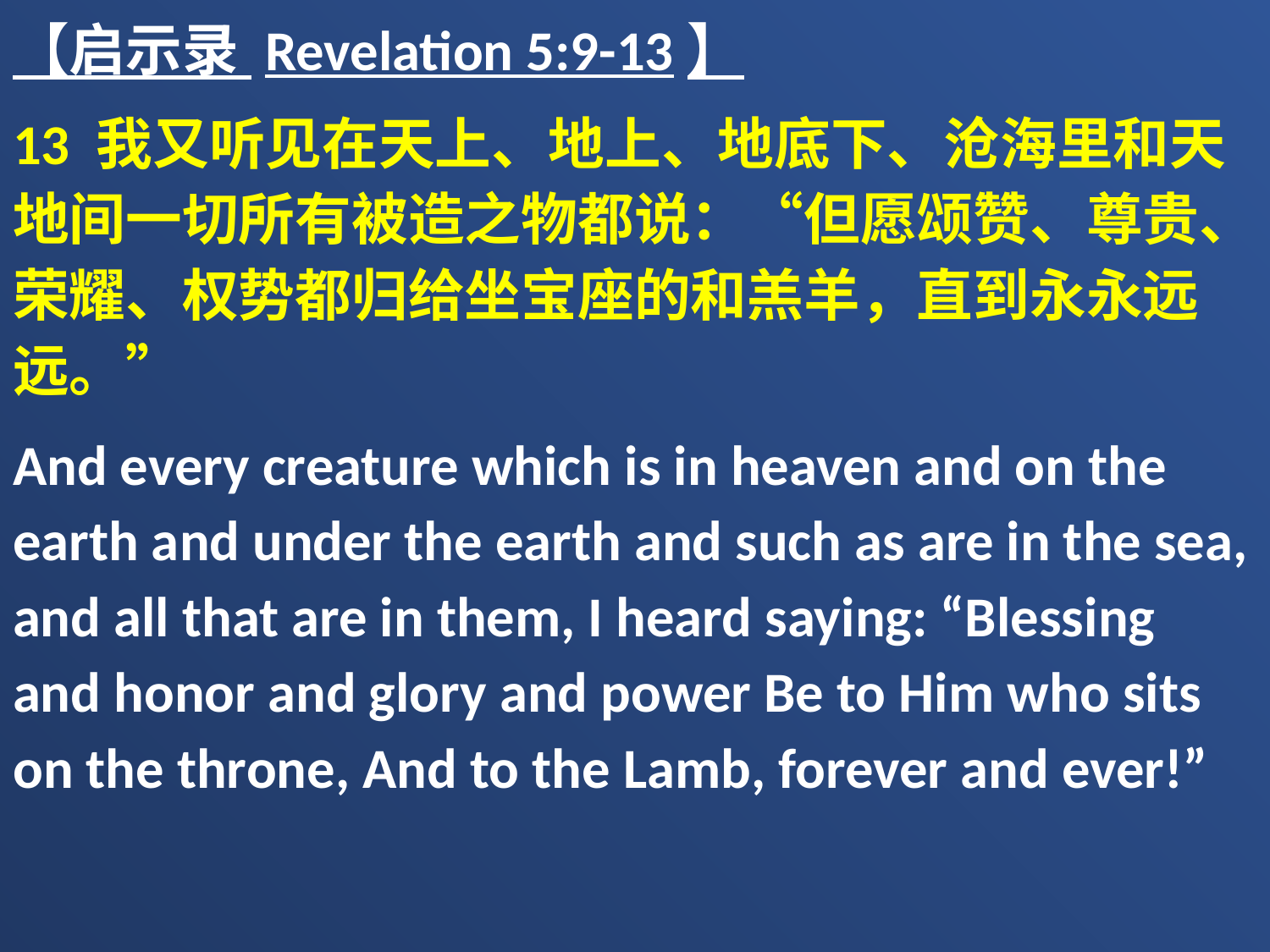

【启示录 Revelation 5:9-13】
13 我又听见在天上、地上、地底下、沧海里和天地间一切所有被造之物都说：“但愿颂赞、尊贵、荣耀、权势都归给坐宝座的和羔羊，直到永永远远。”
And every creature which is in heaven and on the earth and under the earth and such as are in the sea, and all that are in them, I heard saying: “Blessing and honor and glory and power Be to Him who sits on the throne, And to the Lamb, forever and ever!”